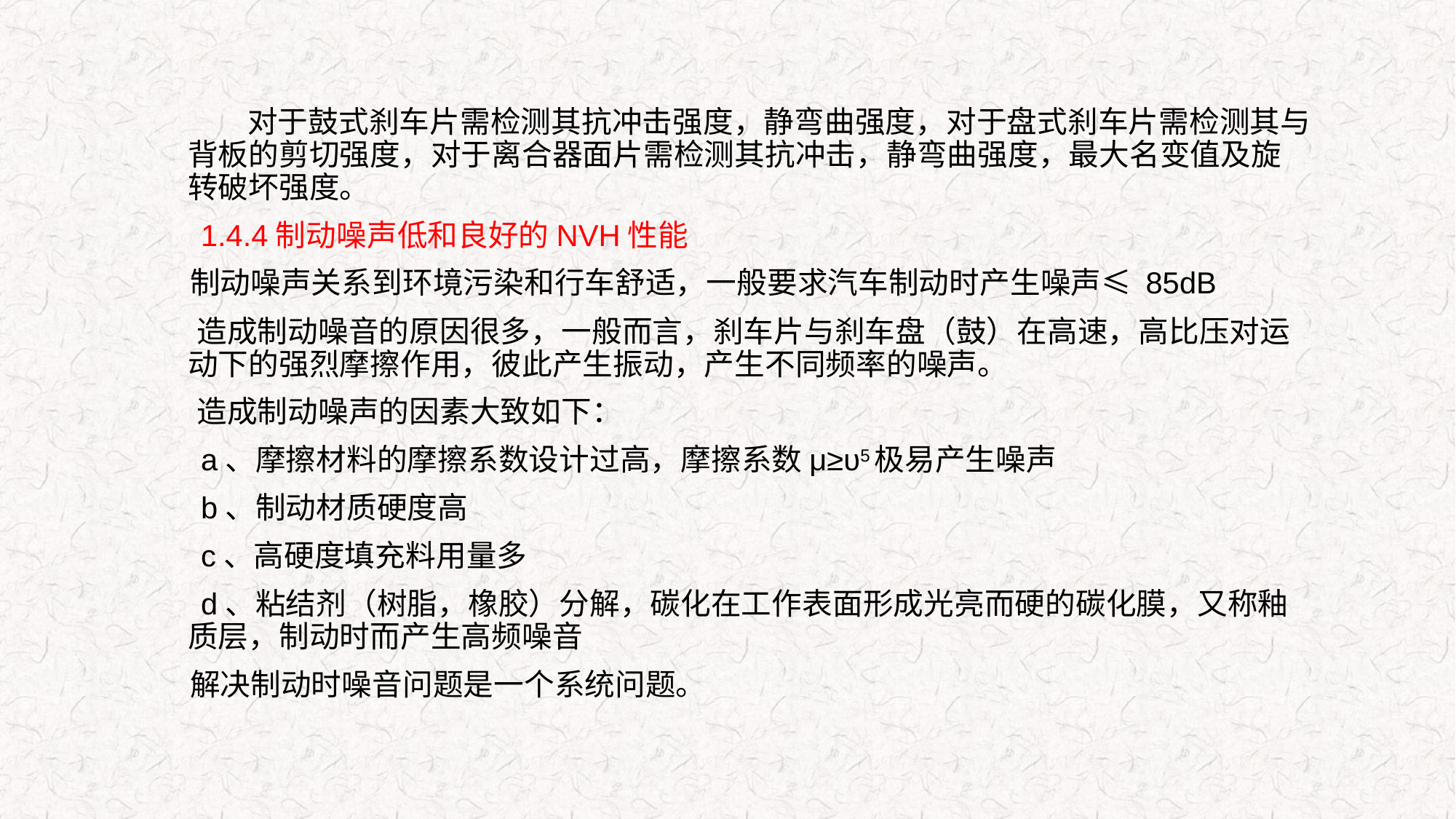

对于鼓式刹车片需检测其抗冲击强度，静弯曲强度，对于盘式刹车片需检测其与背板的剪切强度，对于离合器面片需检测其抗冲击，静弯曲强度，最大名变值及旋转破坏强度。
       1.4.4制动噪声低和良好的NVH性能
      制动噪声关系到环境污染和行车舒适，一般要求汽车制动时产生噪声≤ 85dB
       造成制动噪音的原因很多，一般而言，刹车片与刹车盘（鼓）在高速，高比压对运动下的强烈摩擦作用，彼此产生振动，产生不同频率的噪声。
       造成制动噪声的因素大致如下：
       a、摩擦材料的摩擦系数设计过高，摩擦系数μ≥υ5极易产生噪声
       b、制动材质硬度高
       c、高硬度填充料用量多
       d、粘结剂（树脂，橡胶）分解，碳化在工作表面形成光亮而硬的碳化膜，又称釉质层，制动时而产生高频噪音
      解决制动时噪音问题是一个系统问题。